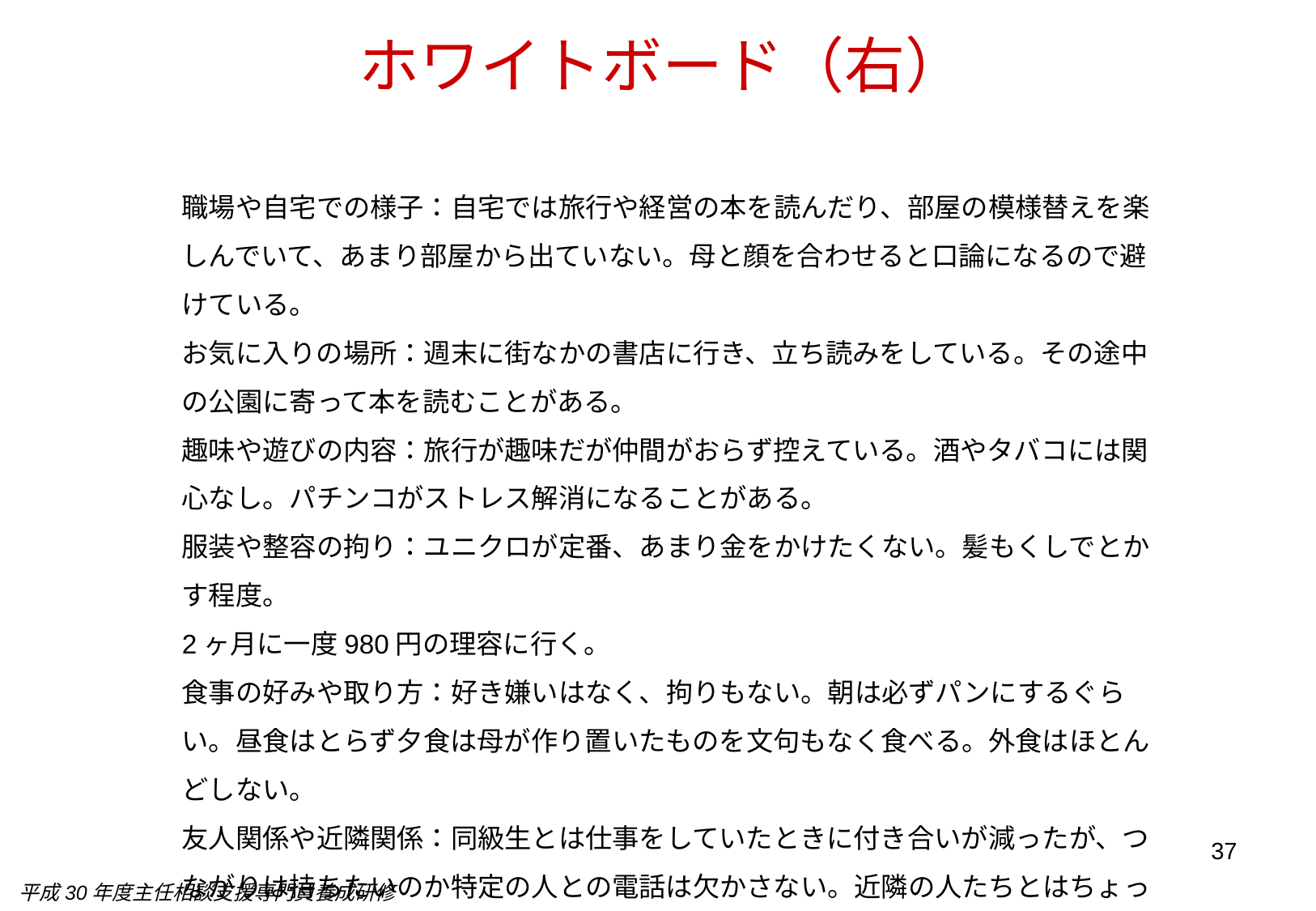

ホワイトボード（右）
職場や自宅での様子：自宅では旅行や経営の本を読んだり、部屋の模様替えを楽しんでいて、あまり部屋から出ていない。母と顔を合わせると口論になるので避けている。
お気に入りの場所：週末に街なかの書店に行き、立ち読みをしている。その途中の公園に寄って本を読むことがある。
趣味や遊びの内容：旅行が趣味だが仲間がおらず控えている。酒やタバコには関心なし。パチンコがストレス解消になることがある。
服装や整容の拘り：ユニクロが定番、あまり金をかけたくない。髪もくしでとかす程度。
2ヶ月に一度980円の理容に行く。
食事の好みや取り方：好き嫌いはなく、拘りもない。朝は必ずパンにするぐらい。昼食はとらず夕食は母が作り置いたものを文句もなく食べる。外食はほとんどしない。
友人関係や近隣関係：同級生とは仕事をしていたときに付き合いが減ったが、つながりは持ちたいのか特定の人との電話は欠かさない。近隣の人たちとはちょっとした昔話をする。デイケアの仲間は本人によく話しかけるが、本人はあまり関心がない。
37
平成30年度主任相談支援専門員養成研修